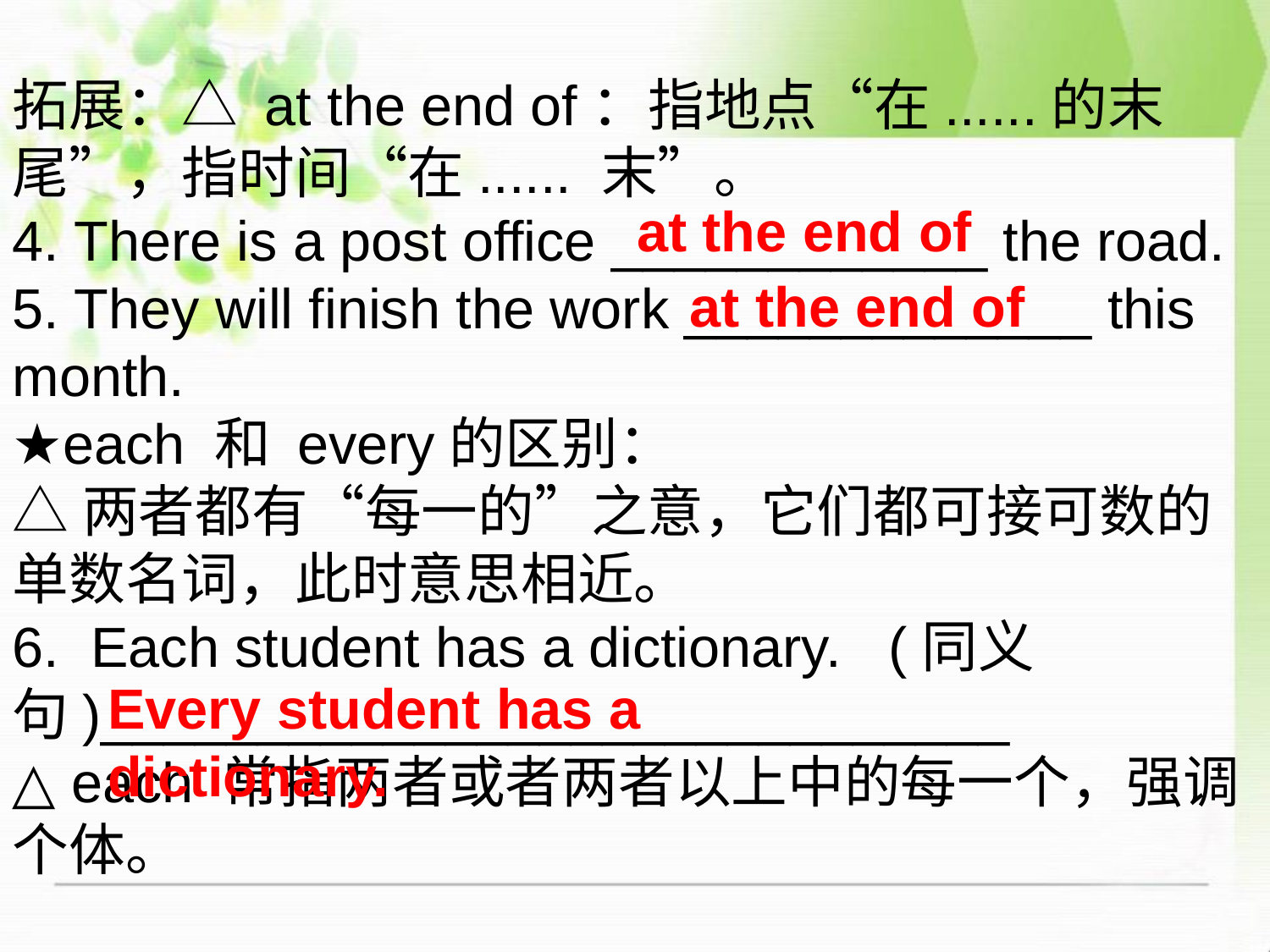

拓展：△ at the end of：指地点“在......的末尾”，指时间“在...... 末”。
4. There is a post office ____________ the road.
5. They will finish the work _____________ this month.
★each 和 every的区别：
△两者都有“每一的”之意，它们都可接可数的单数名词，此时意思相近。
6.  Each student has a dictionary.   (同义句)_____________________________
△ each 常指两者或者两者以上中的每一个，强调个体。
at the end of
at the end of
Every student has a dictionary.